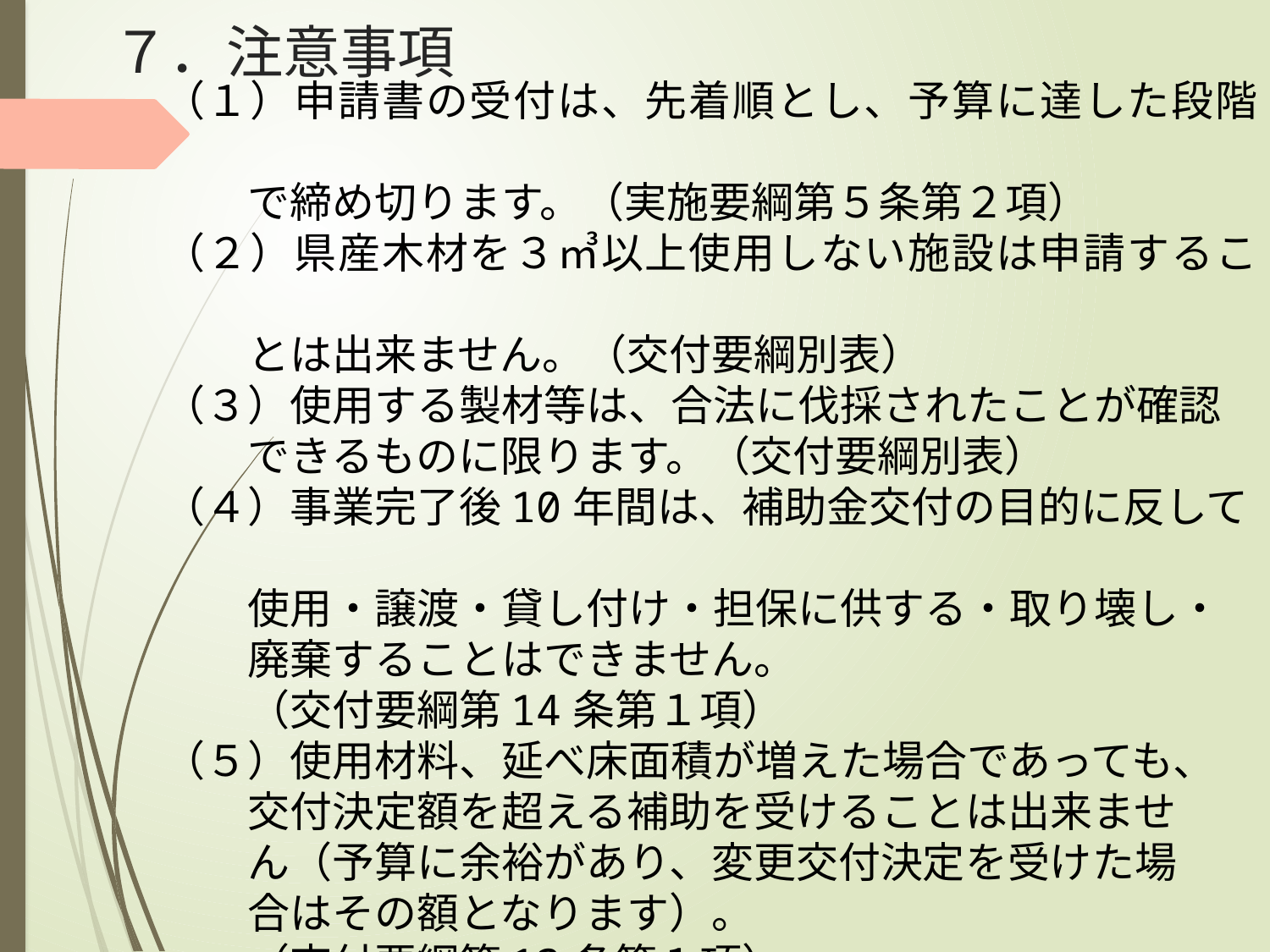

# ７．注意事項
（１）申請書の受付は、先着順とし、予算に達した段階
　　で締め切ります。（実施要綱第５条第２項）
（２）県産木材を３㎥以上使用しない施設は申請するこ
　　とは出来ません。（交付要綱別表）
（３）使用する製材等は、合法に伐採されたことが確認
　　できるものに限ります。（交付要綱別表）
（４）事業完了後10年間は、補助金交付の目的に反して
　　使用・譲渡・貸し付け・担保に供する・取り壊し・
　　廃棄することはできません。
　　（交付要綱第14条第１項）
（５）使用材料、延べ床面積が増えた場合であっても、
　　交付決定額を超える補助を受けることは出来ませ
　　ん（予算に余裕があり、変更交付決定を受けた場
　　合はその額となります）。
　　（交付要綱第13条第１項）
（６）建築が完了し、施設が建築主に引き渡された後
　　は補助の対象外です。（実施要綱第３条(5)）